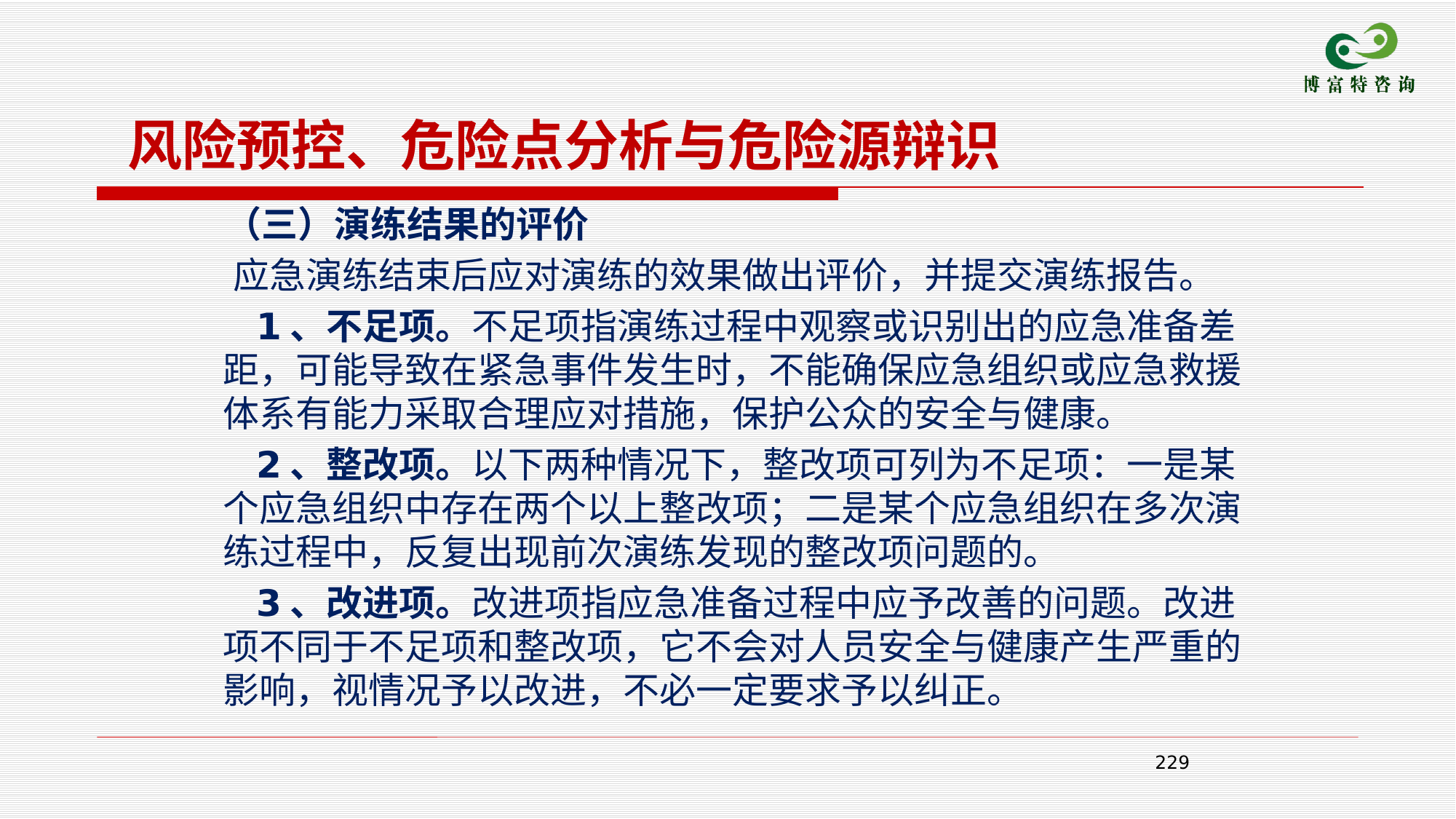

风险预控、危险点分析与危险源辩识
      （三）演练结果的评价
       应急演练结束后应对演练的效果做出评价，并提交演练报告。
       1、不足项。不足项指演练过程中观察或识别出的应急准备差距，可能导致在紧急事件发生时，不能确保应急组织或应急救援体系有能力采取合理应对措施，保护公众的安全与健康。
       2、整改项。以下两种情况下，整改项可列为不足项：一是某个应急组织中存在两个以上整改项；二是某个应急组织在多次演练过程中，反复出现前次演练发现的整改项问题的。
       3、改进项。改进项指应急准备过程中应予改善的问题。改进项不同于不足项和整改项，它不会对人员安全与健康产生严重的影响，视情况予以改进，不必一定要求予以纠正。

229